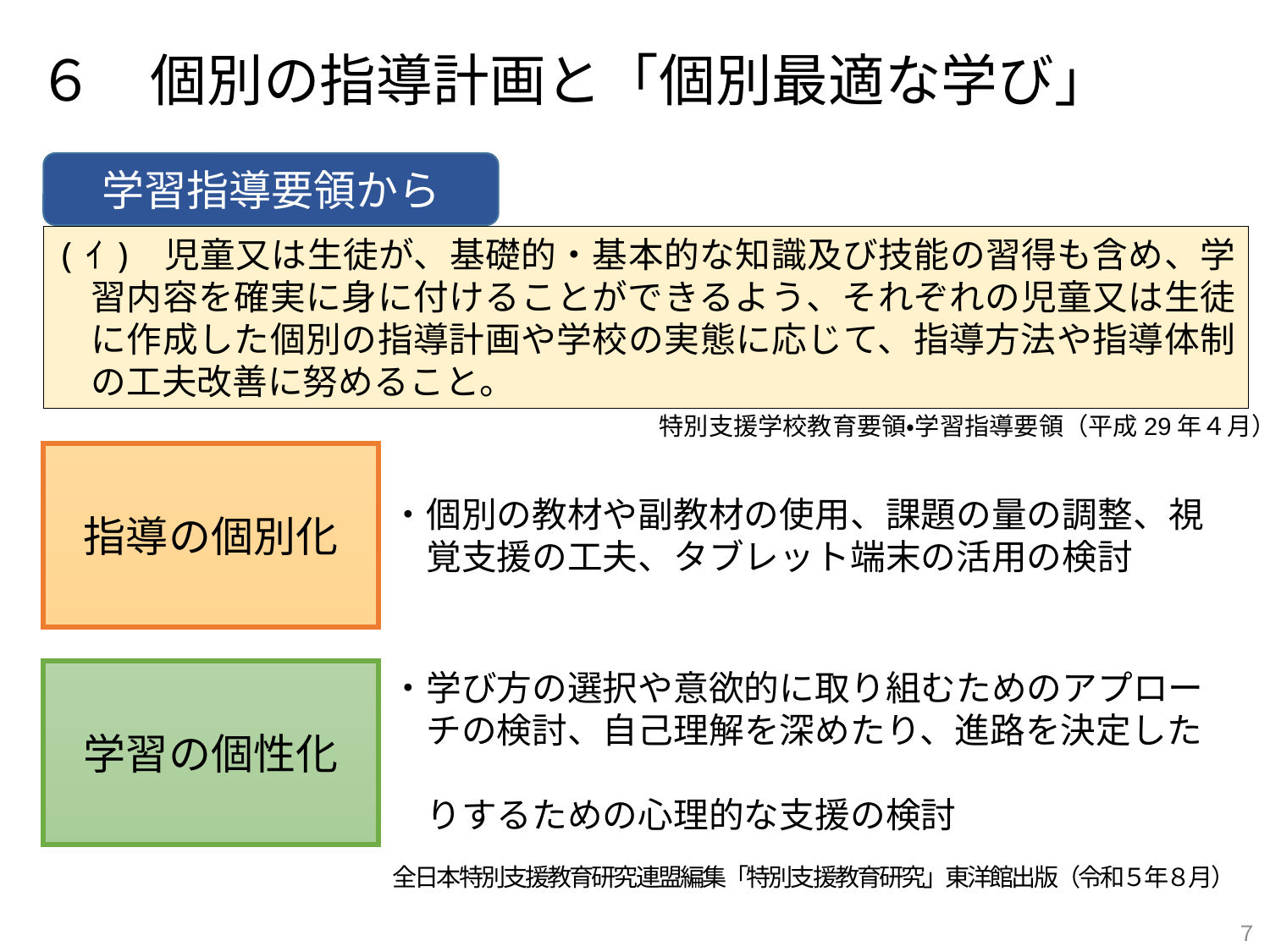

６　個別の指導計画と「個別最適な学び」
学習指導要領から
(ｲ) 児童又は生徒が、基礎的・基本的な知識及び技能の習得も含め、学習内容を確実に身に付けることができるよう、それぞれの児童又は生徒に作成した個別の指導計画や学校の実態に応じて、指導方法や指導体制の工夫改善に努めること。
特別支援学校教育要領・学習指導要領（平成29年４月）
・個別の教材や副教材の使用、課題の量の調整、視
　覚支援の工夫、タブレット端末の活用の検討
指導の個別化
・学び方の選択や意欲的に取り組むためのアプロー
　チの検討、自己理解を深めたり、進路を決定した
　りするための心理的な支援の検討
学習の個性化
全日本特別支援教育研究連盟編集「特別支援教育研究」東洋館出版（令和５年８月）
７